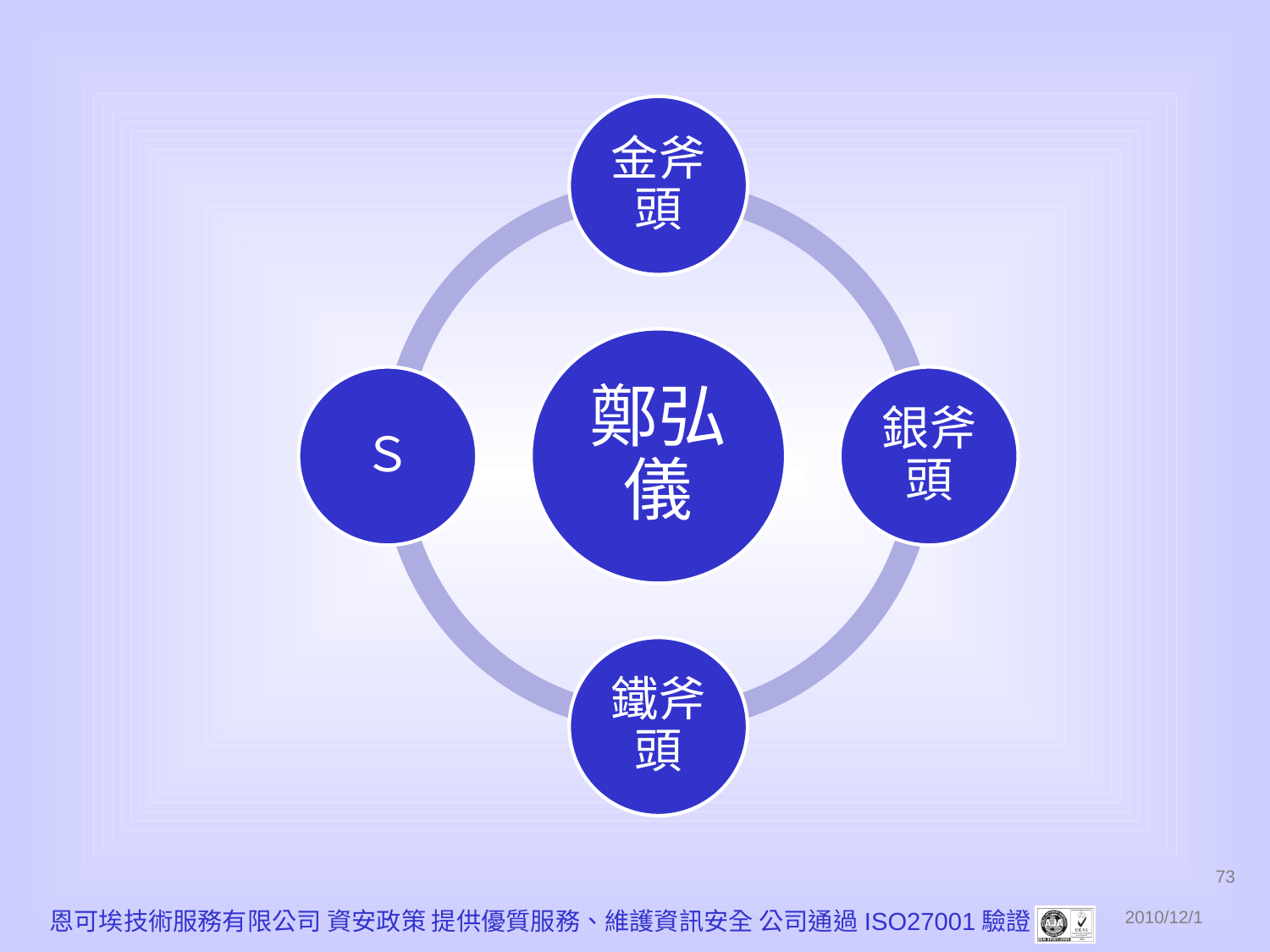

鄭弘儀
金斧頭
銀斧頭
鐵斧頭
Ｓ
73
恩可埃技術服務有限公司 資安政策 提供優質服務、維護資訊安全 公司通過ISO27001驗證
2010/12/1